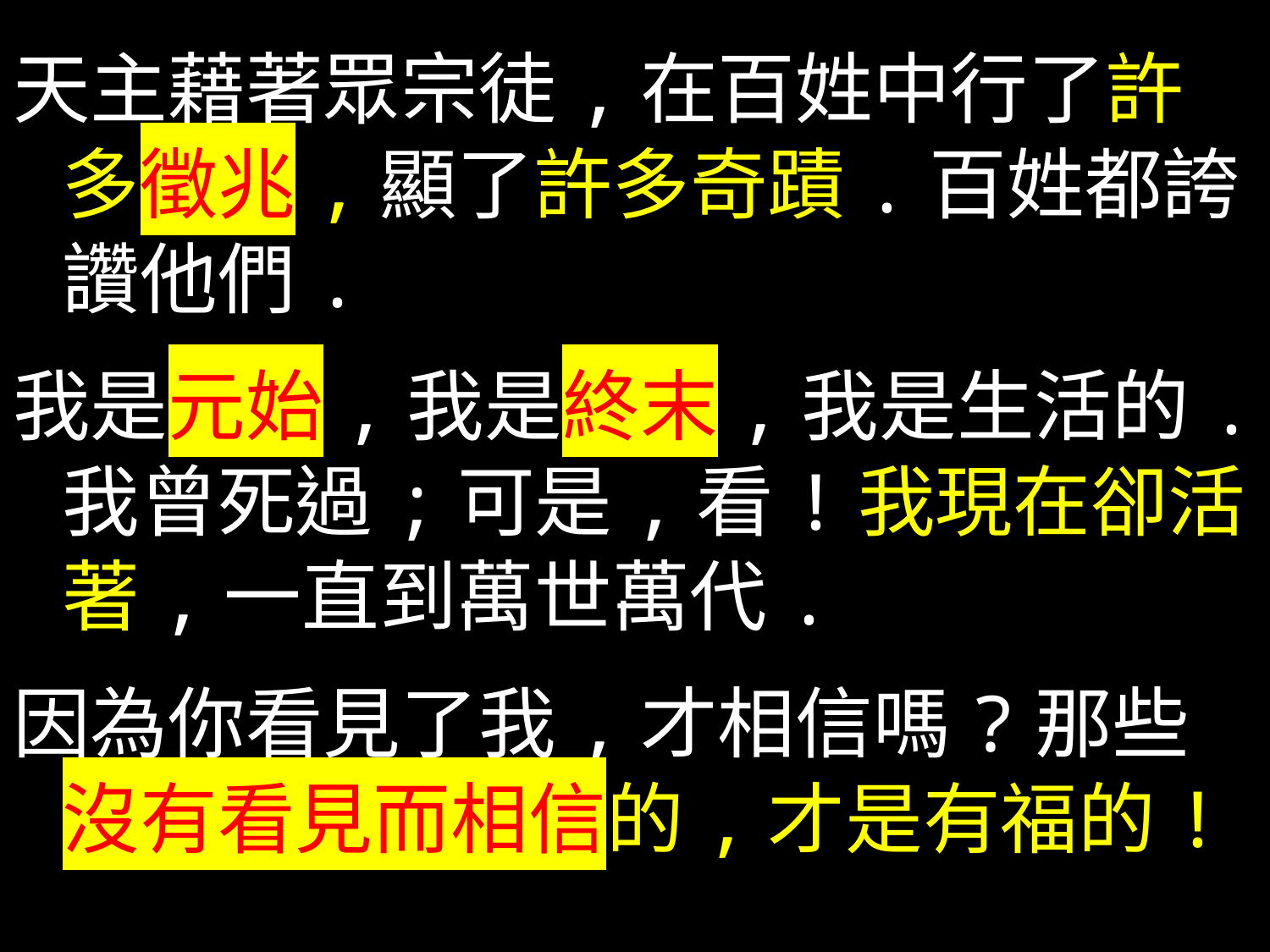

天主藉著眾宗徒,在百姓中行了許多徵兆,顯了許多奇蹟.百姓都誇讚他們.
我是元始,我是終末,我是生活的.我曾死過;可是,看!我現在卻活著,一直到萬世萬代.
因為你看見了我,才相信嗎?那些
沒有看見而相信的,才是有福的!